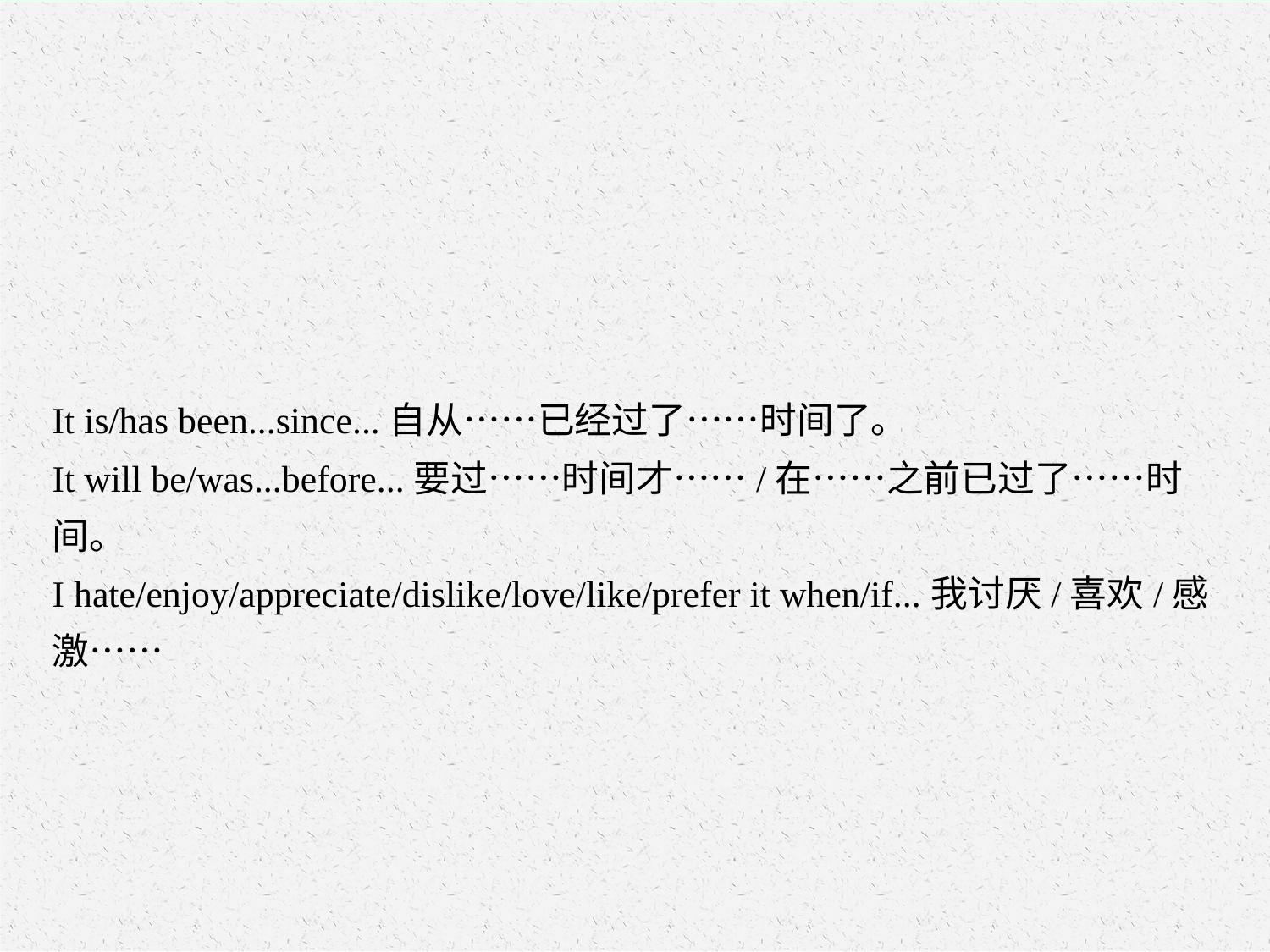

It is/has been...since...自从……已经过了……时间了。
It will be/was...before...要过……时间才……/在……之前已过了……时间。
I hate/enjoy/appreciate/dislike/love/like/prefer it when/if...我讨厌/喜欢/感激……